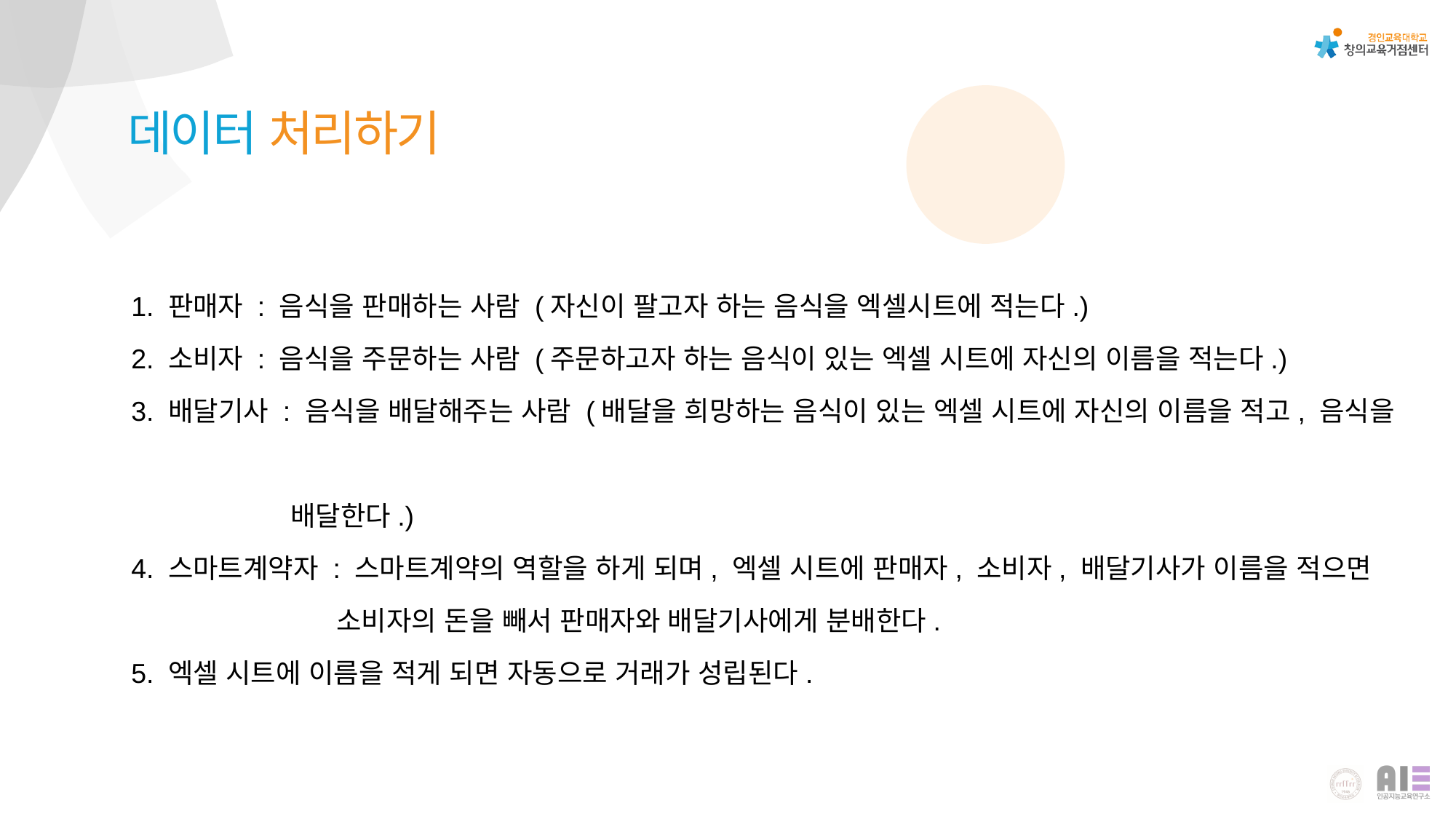

데이터 처리하기
1. 판매자 : 음식을 판매하는 사람 (자신이 팔고자 하는 음식을 엑셀시트에 적는다.)
2. 소비자 : 음식을 주문하는 사람 (주문하고자 하는 음식이 있는 엑셀 시트에 자신의 이름을 적는다.)
3. 배달기사 : 음식을 배달해주는 사람 (배달을 희망하는 음식이 있는 엑셀 시트에 자신의 이름을 적고, 음식을
                    배달한다.)
4. 스마트계약자 : 스마트계약의 역할을 하게 되며, 엑셀 시트에 판매자, 소비자, 배달기사가 이름을 적으면
                          소비자의 돈을 빼서 판매자와 배달기사에게 분배한다.
5. 엑셀 시트에 이름을 적게 되면 자동으로 거래가 성립된다.